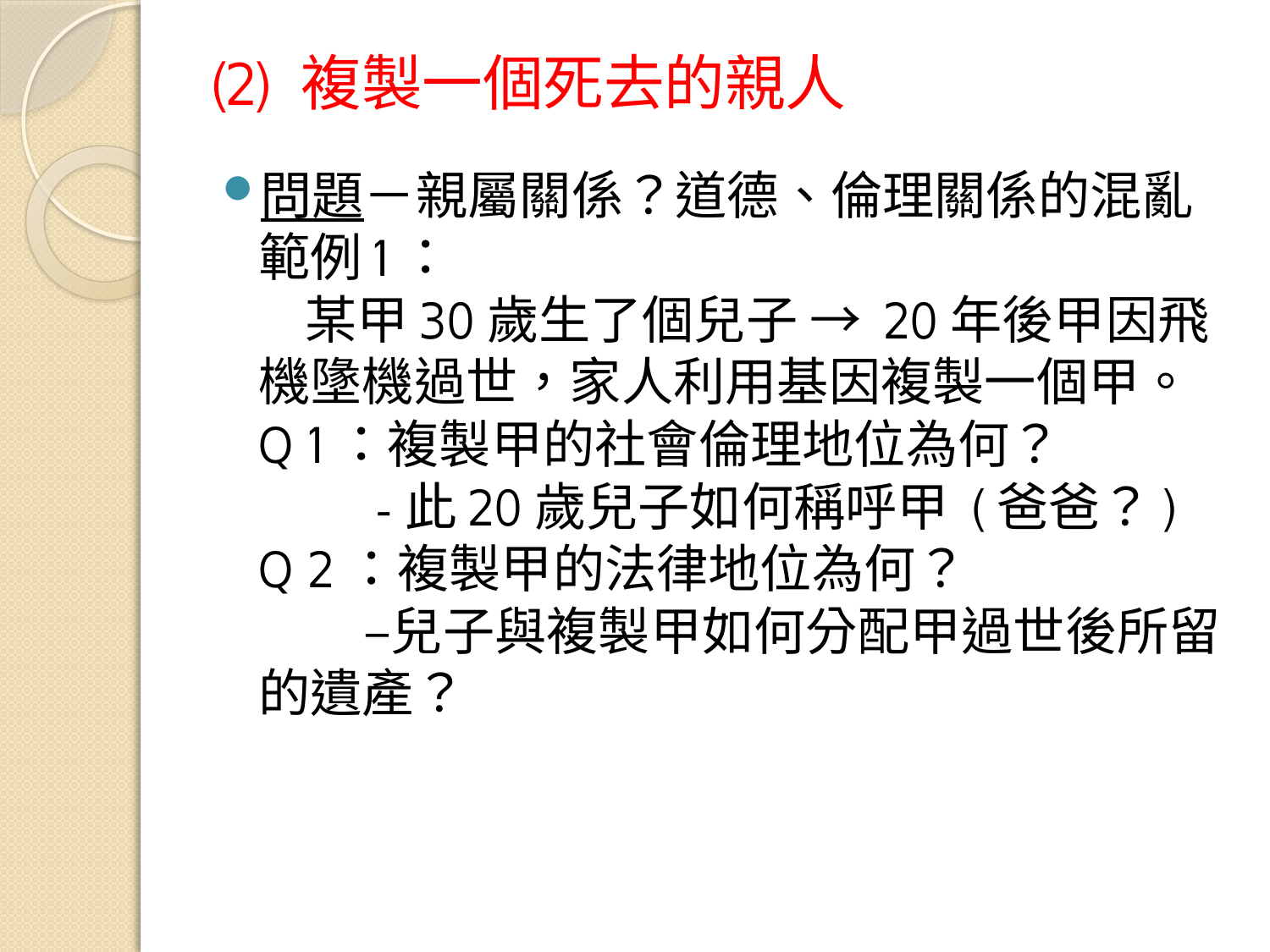

# (2) 複製一個死去的親人
問題－親屬關係？道德、倫理關係的混亂
範例1：
    某甲30歲生了個兒子 → 20年後甲因飛機墬機過世，家人利用基因複製一個甲。
Q 1：複製甲的社會倫理地位為何？
         -此20歲兒子如何稱呼甲 (爸爸？)
Q 2：複製甲的法律地位為何？
         –兒子與複製甲如何分配甲過世後所留的遺產？